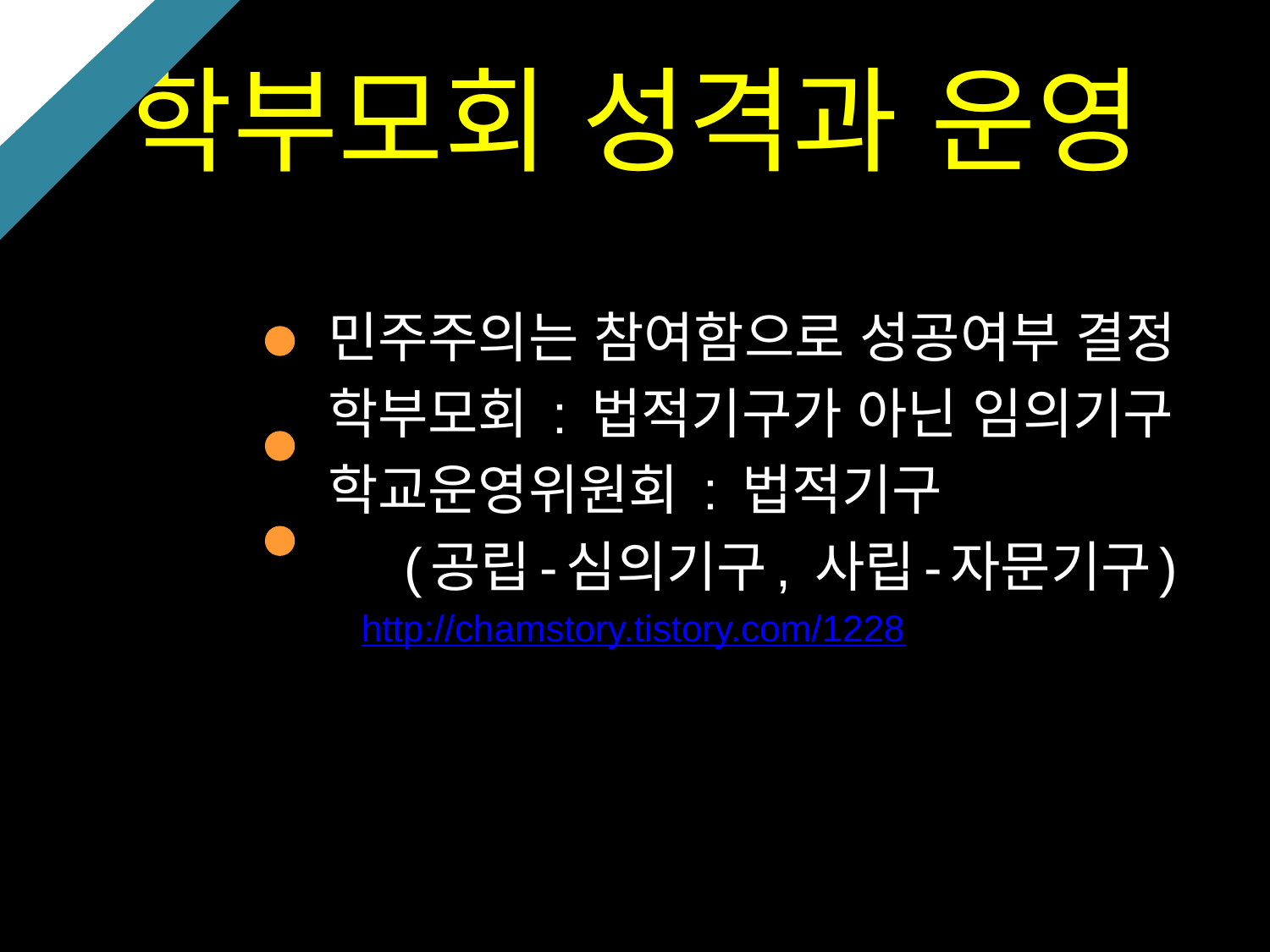

# 학부모회 성격과 운영
민주주의는 참여함으로 성공여부 결정
학부모회 : 법적기구가 아닌 임의기구
학교운영위원회 : 법적기구
     (공립-심의기구, 사립-자문기구)
http://chamstory.tistory.com/1228